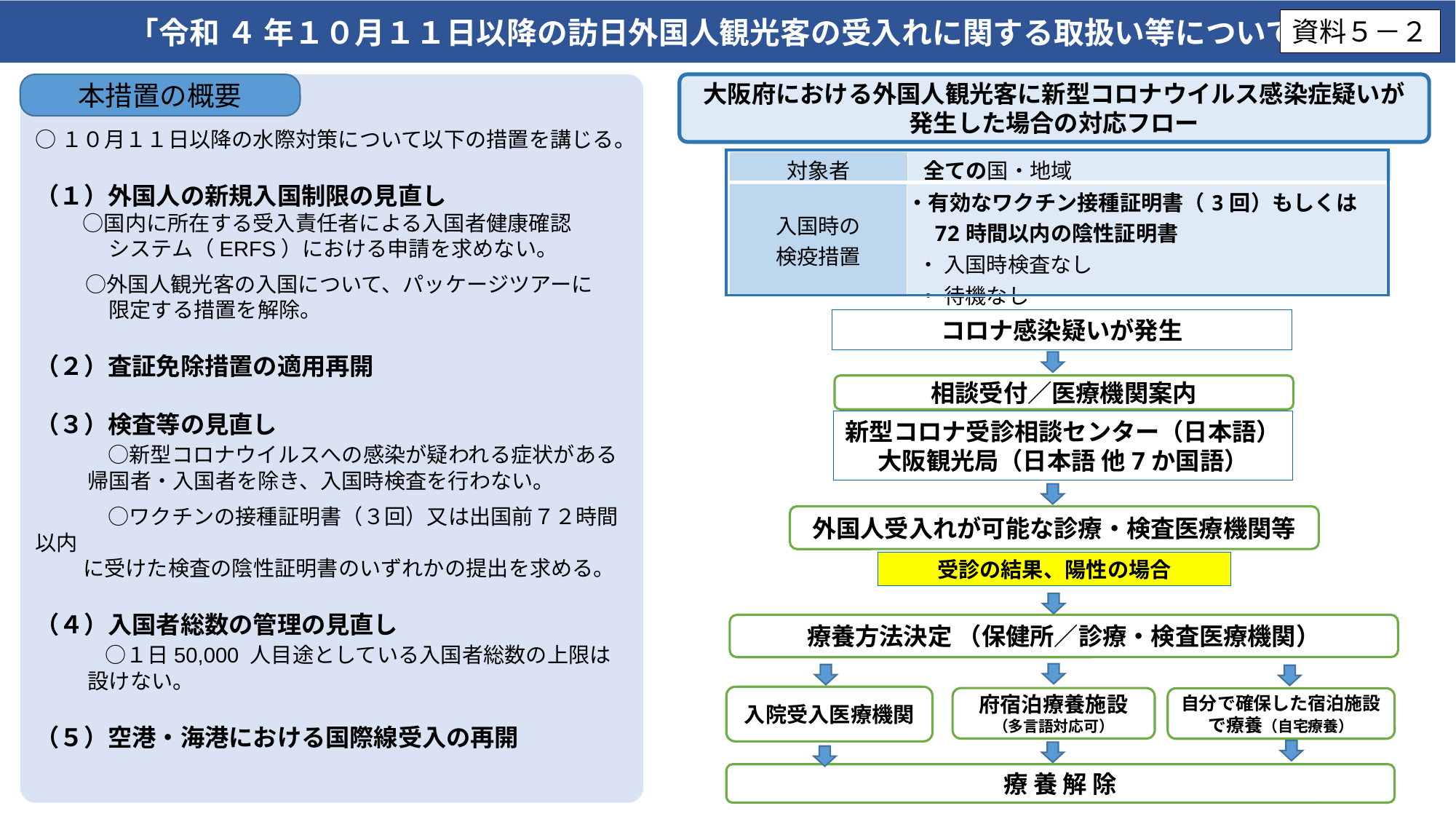

「令和 ４ 年１０月１１日以降の訪日外国人観光客の受入れに関する取扱い等について」
資料５－２
○１０月１１日以降の水際対策について以下の措置を講じる。

（１）外国人の新規入国制限の見直し
　　 ○国内に所在する受入責任者による入国者健康確認
　　　  システム（ERFS）における申請を求めない。

　　 ○外国人観光客の入国について、パッケージツアーに
　　　  限定する措置を解除。

（２）査証免除措置の適用再開

（３）検査等の見直し
　　　○新型コロナウイルスへの感染が疑われる症状がある
          帰国者・入国者を除き、入国時検査を行わない。

　　　○ワクチンの接種証明書（３回）又は出国前７２時間以内
         に受けた検査の陰性証明書のいずれかの提出を求める。

（４）入国者総数の管理の見直し
　　　○１日50,000 人目途としている入国者総数の上限は
          設けない。

（５）空港・海港における国際線受入の再開
本措置の概要
大阪府における外国人観光客に新型コロナウイルス感染症疑いが
発生した場合の対応フロー

| 対象者 | 全ての国・地域 |
| --- | --- |
| 入国時の 検疫措置 | ・有効なワクチン接種証明書（3回）もしくは 　72時間以内の陰性証明書 ・ 入国時検査なし ・ 待機なし |
| --- | --- |
コロナ感染疑いが発生

相談受付／医療機関案内
新型コロナ受診相談センター（日本語）
大阪観光局（日本語 他7か国語）

外国人受入れが可能な診療・検査医療機関等
受診の結果、陽性の場合

療養方法決定 （保健所／診療・検査医療機関）

入院受入医療機関
府宿泊療養施設
（多言語対応可）
自分で確保した宿泊施設で療養（自宅療養）

療 養 解 除